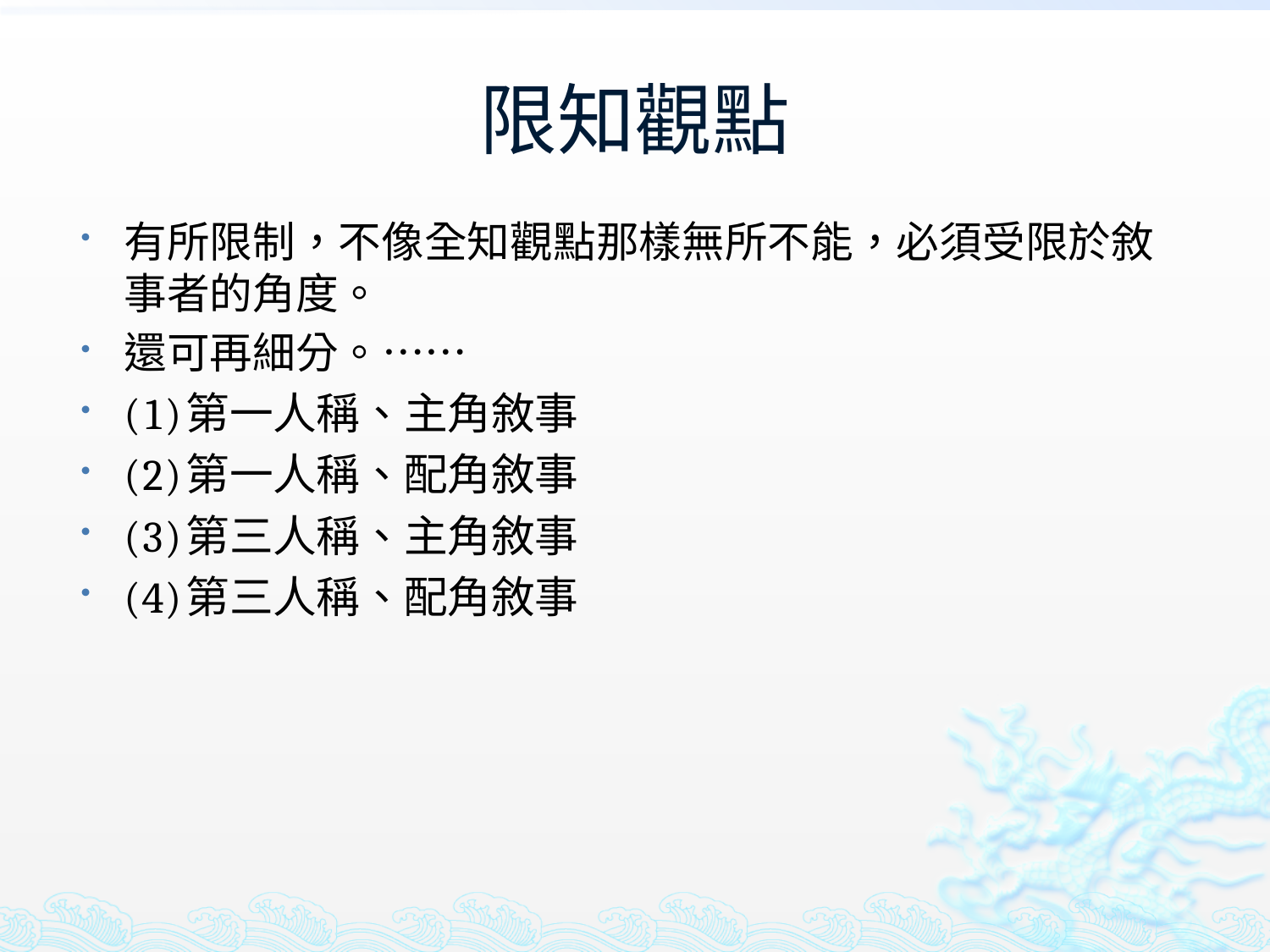

# 限知觀點
有所限制，不像全知觀點那樣無所不能，必須受限於敘事者的角度。
還可再細分。……
(1)第一人稱、主角敘事
(2)第一人稱、配角敘事
(3)第三人稱、主角敘事
(4)第三人稱、配角敘事